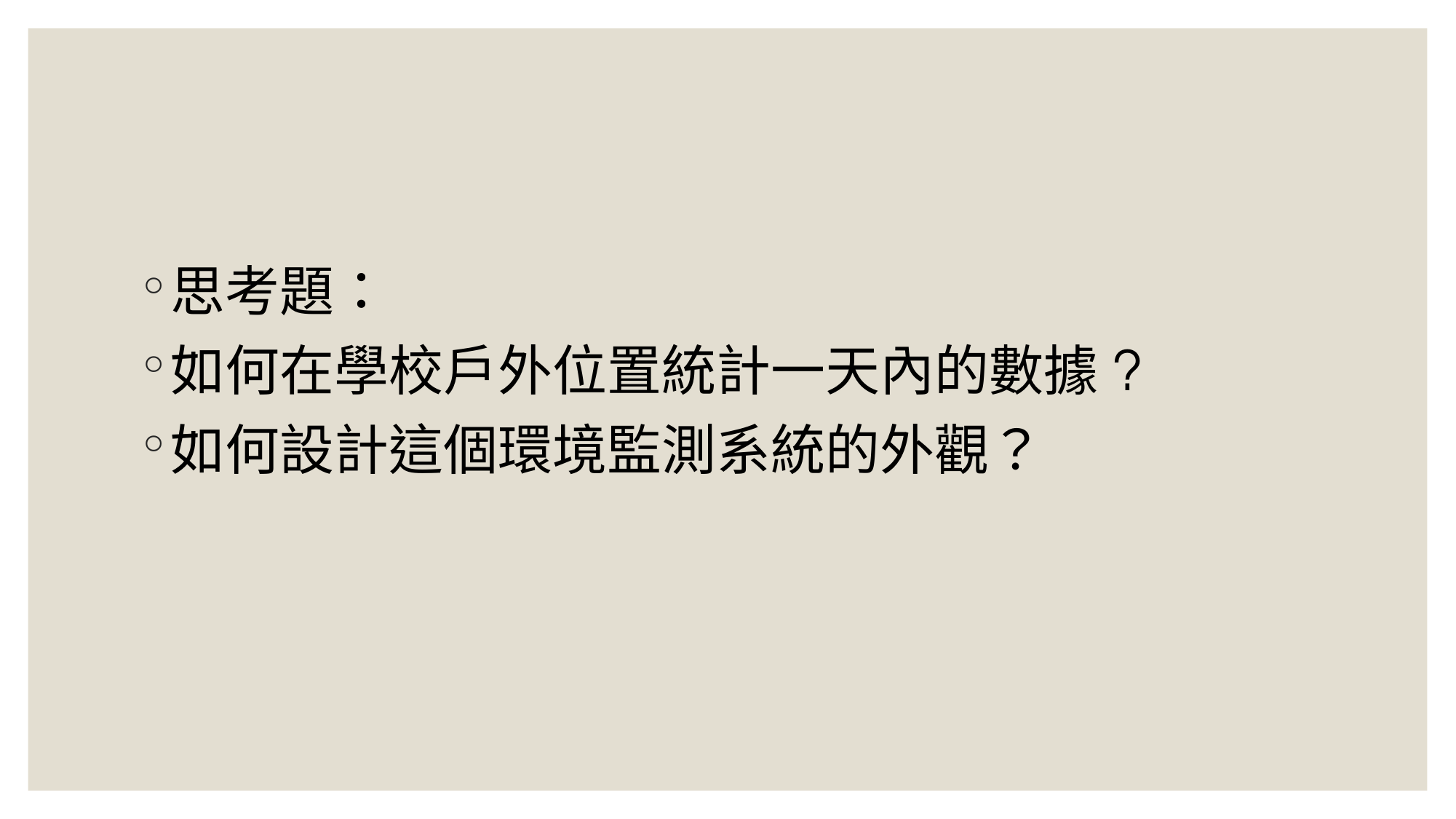

#
思考題：
如何在學校戶外位置統計一天內的數據?
如何設計這個環境監測系統的外觀？